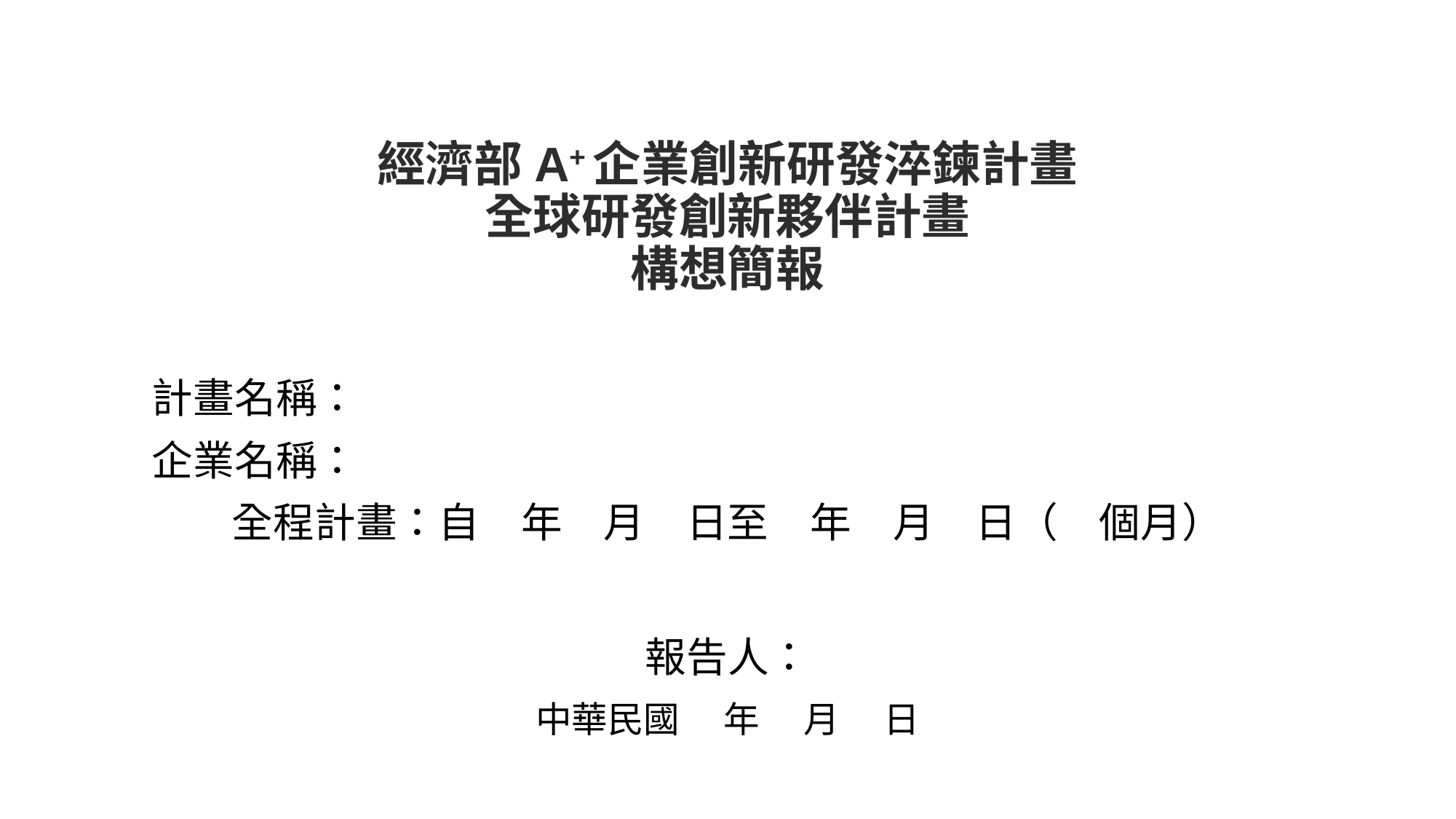

# 經濟部A+企業創新研發淬鍊計畫 全球研發創新夥伴計畫 構想簡報
計畫名稱：
企業名稱：
全程計畫：自　年　月　日至　年　月　日（　個月）

報告人：
中華民國　 年 　月　 日